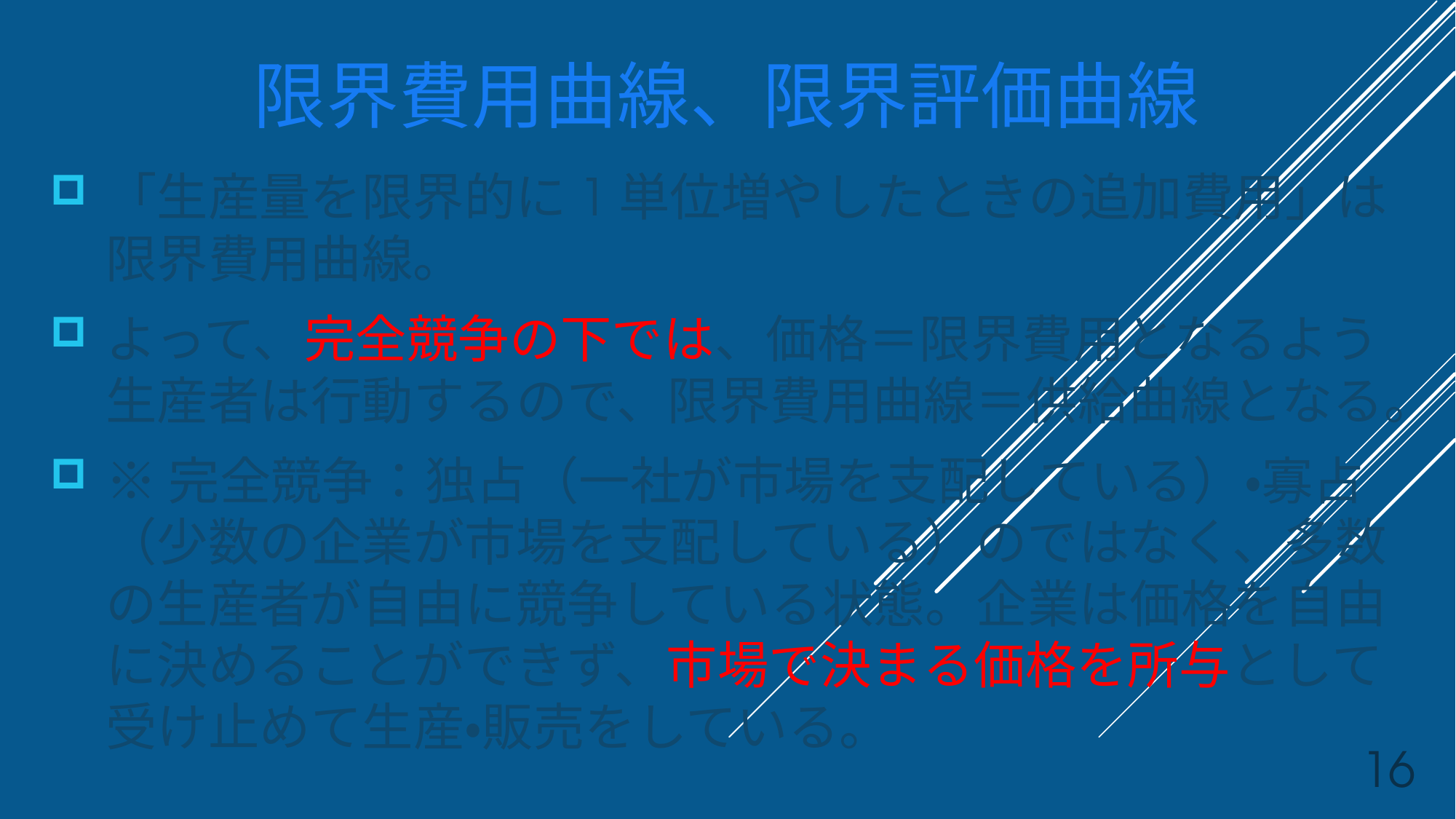

# 限界費用曲線、限界評価曲線
「生産量を限界的に1単位増やしたときの追加費用」は限界費用曲線。
よって、完全競争の下では、価格＝限界費用となるよう生産者は行動するので、限界費用曲線＝供給曲線となる。
※完全競争：独占（一社が市場を支配している）・寡占（少数の企業が市場を支配している）のではなく、多数の生産者が自由に競争している状態。企業は価格を自由に決めることができず、市場で決まる価格を所与として受け止めて生産・販売をしている。
16